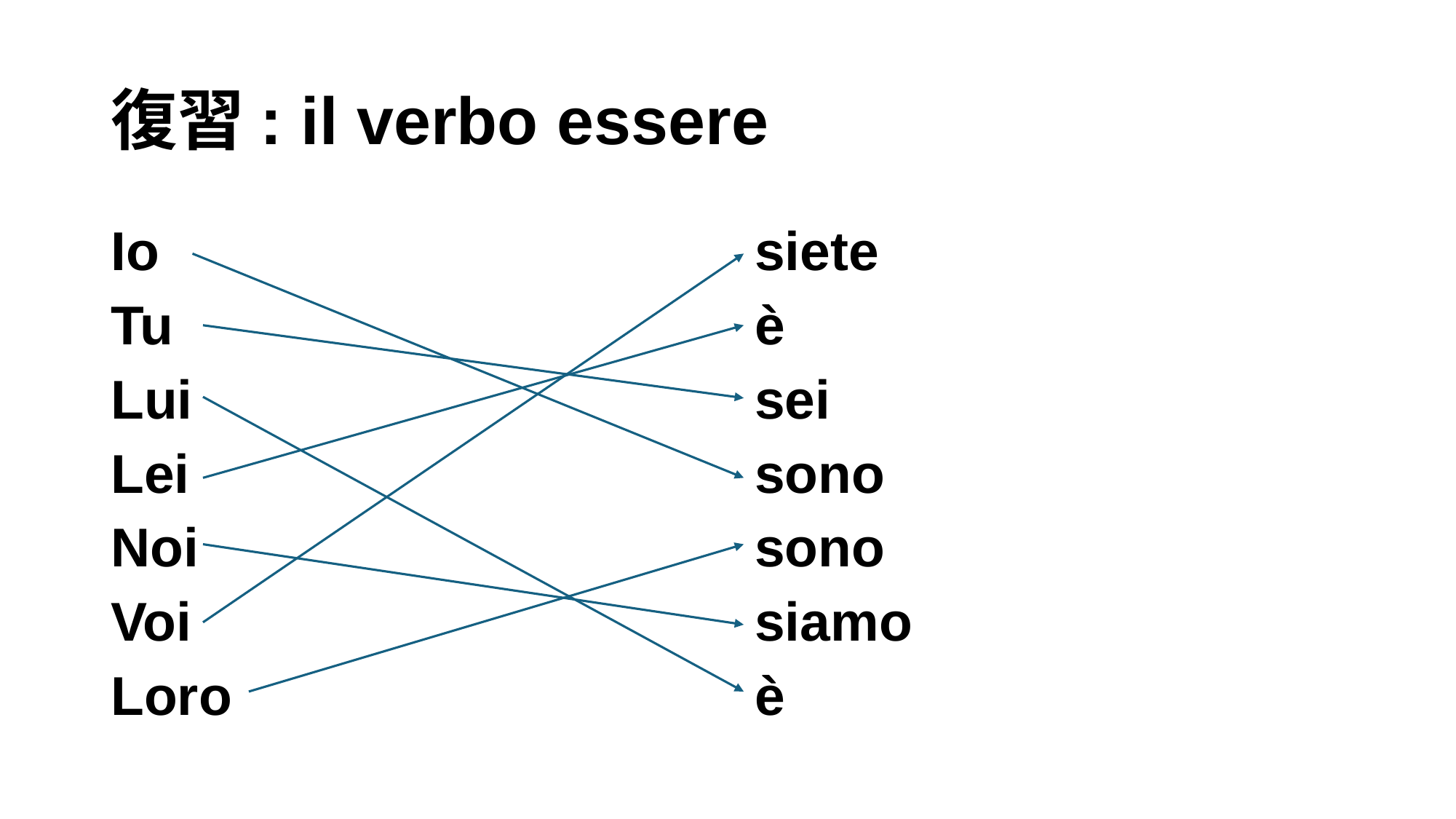

# 復習: il verbo essere
Io
Tu
Lui
Lei
Noi
Voi
Loro
siete
è
sei
sono
sono
siamo
è